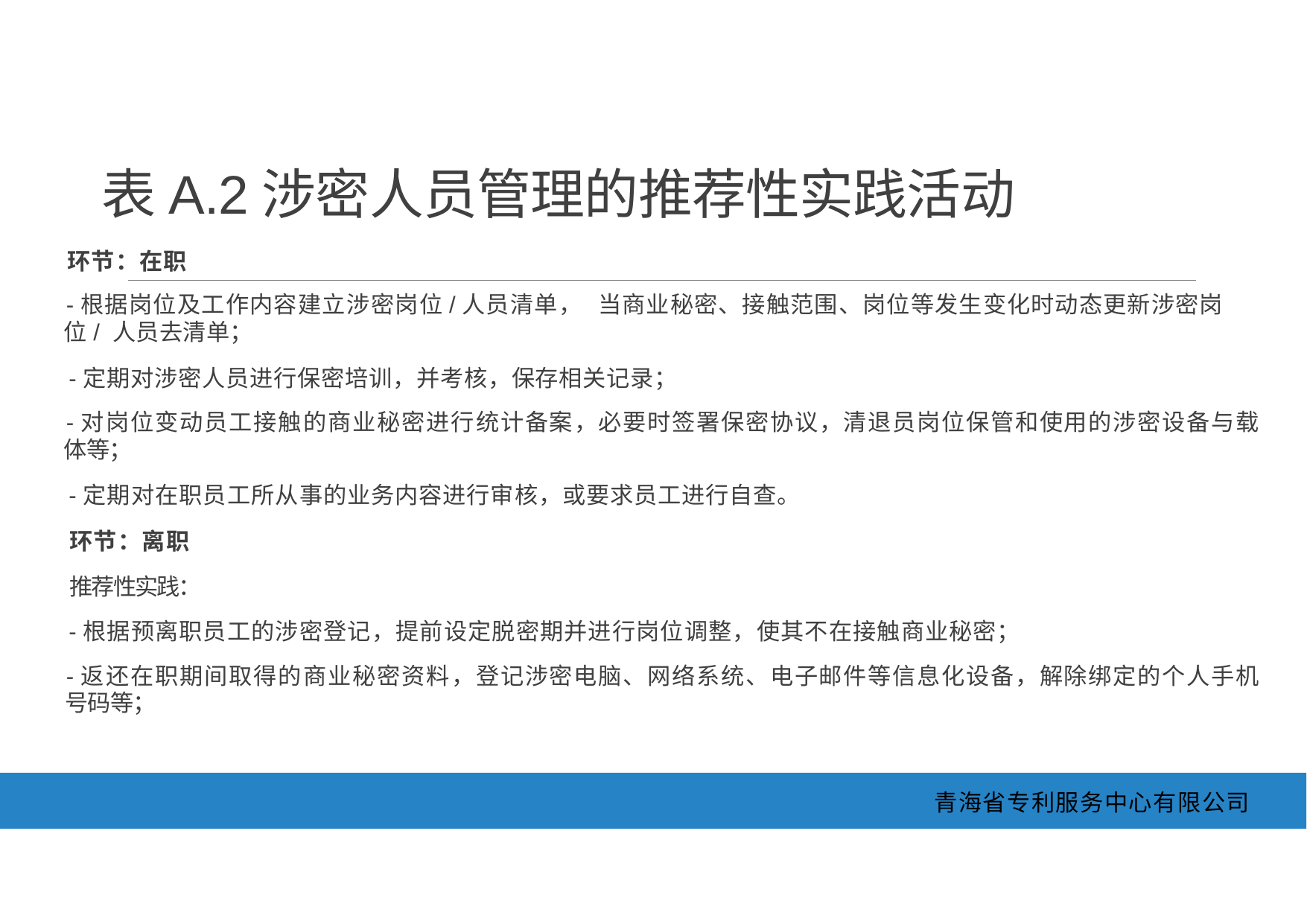

表A.2涉密人员管理的推荐性实践活动

环节：在职

-根据岗位及工作内容建立涉密岗位/人员清单， 当商业秘密、接触范围、岗位等发生变化时动态更新涉密岗位/ 人员去清单；
-定期对涉密人员进行保密培训，并考核，保存相关记录；
-对岗位变动员工接触的商业秘密进行统计备案，必要时签署保密协议，清退员岗位保管和使用的涉密设备与载 体等；
-定期对在职员工所从事的业务内容进行审核，或要求员工进行自查。
环节：离职
推荐性实践：
-根据预离职员工的涉密登记，提前设定脱密期并进行岗位调整，使其不在接触商业秘密；

-返还在职期间取得的商业秘密资料，登记涉密电脑、网络系统、电子邮件等信息化设备，解除绑定的个人手机 号码等；

青海省专利服务中心有限公司